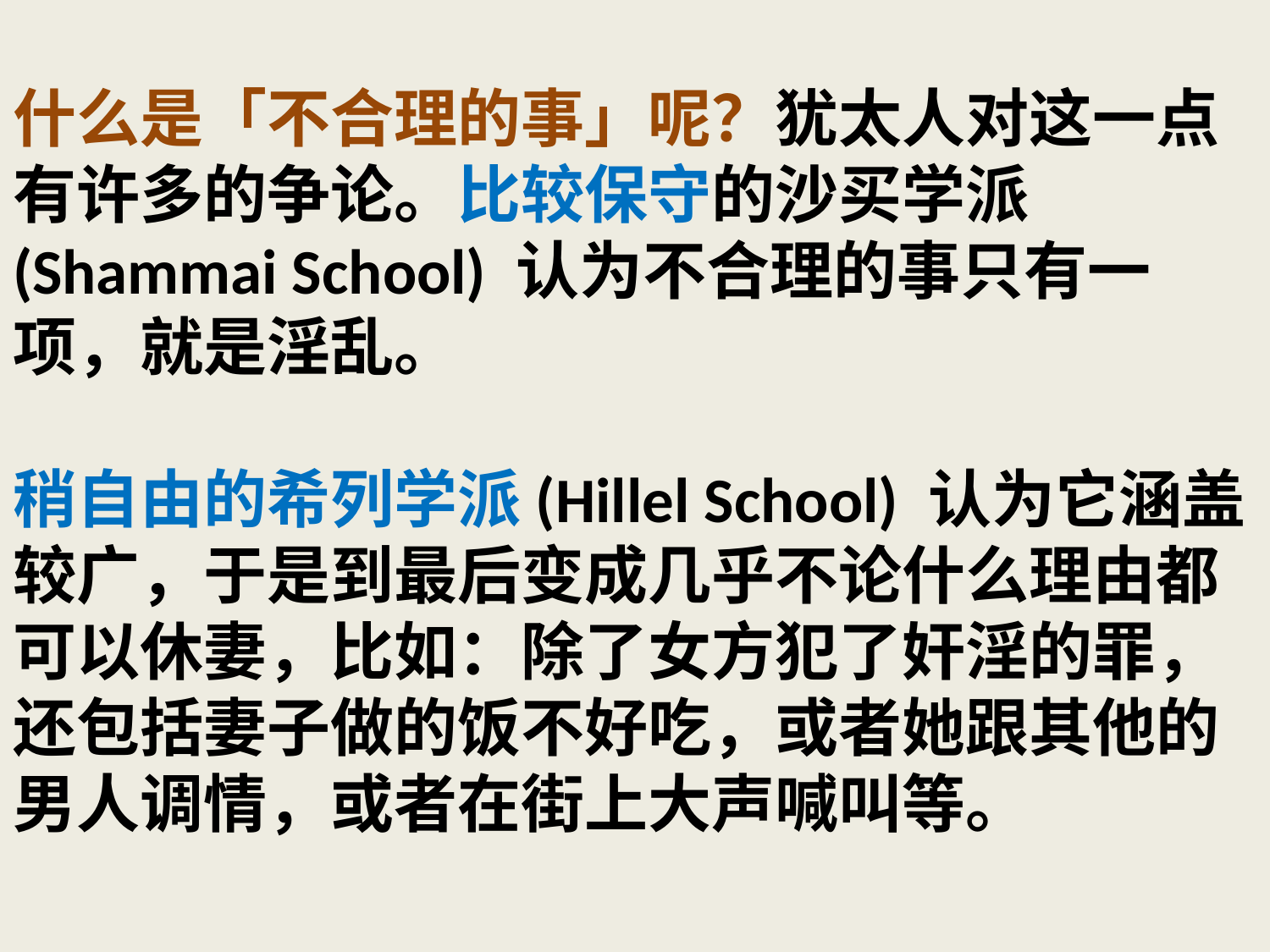

# 什么是「不合理的事」呢？犹太人对这一点有许多的争论。比较保守的沙买学派(Shammai School) 认为不合理的事只有一项，就是淫乱。 稍自由的希列学派(Hillel School) 认为它涵盖较广，于是到最后变成几乎不论什么理由都可以休妻，比如：除了女方犯了奸淫的罪，还包括妻子做的饭不好吃，或者她跟其他的男人调情，或者在街上大声喊叫等。